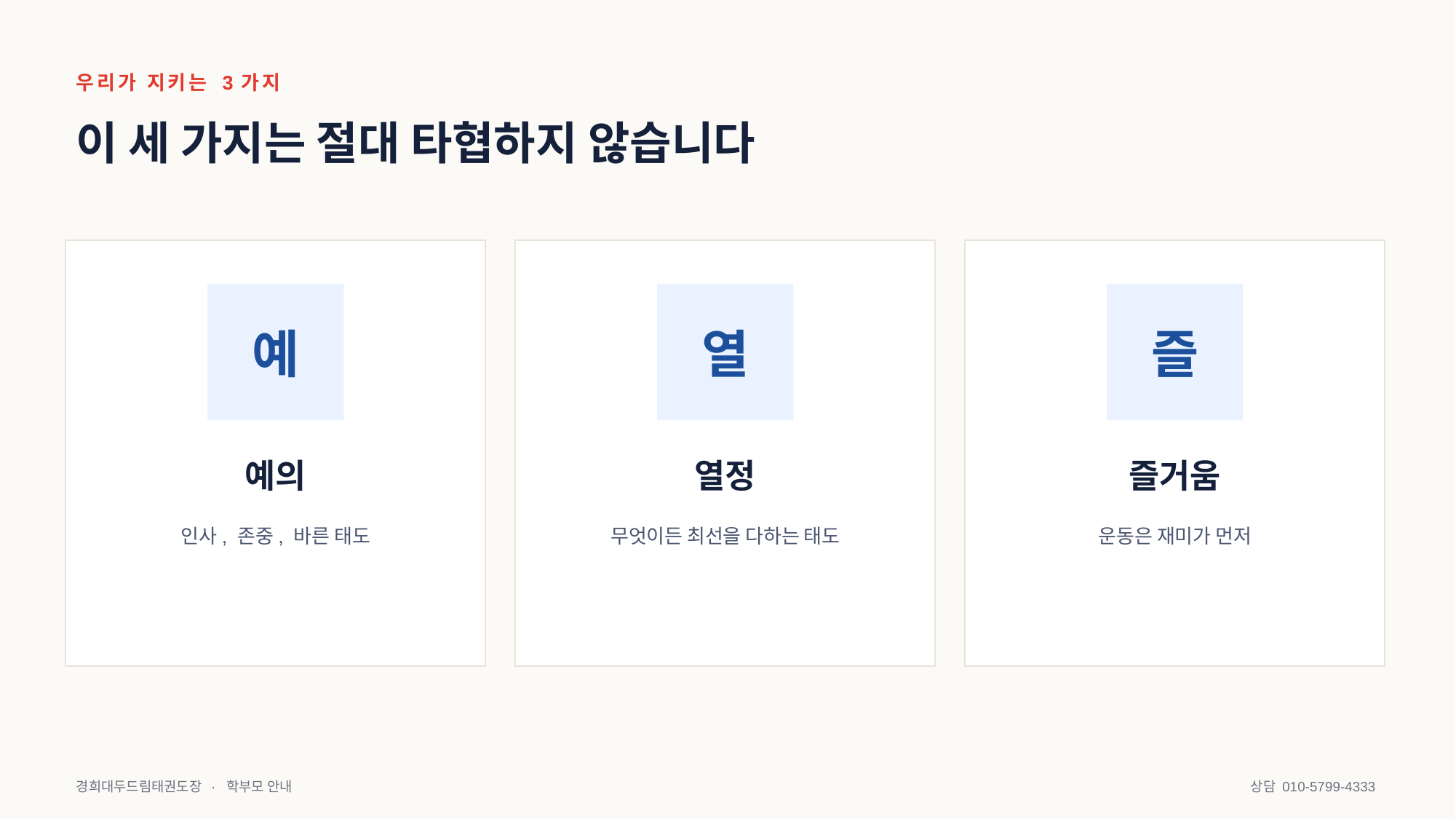

우리가 지키는 3가지
이 세 가지는 절대 타협하지 않습니다

예
열
즐
예의
열정
즐거움
인사, 존중, 바른 태도
무엇이든 최선을 다하는 태도
운동은 재미가 먼저
경희대두드림태권도장  ·  학부모 안내
상담 010-5799-4333